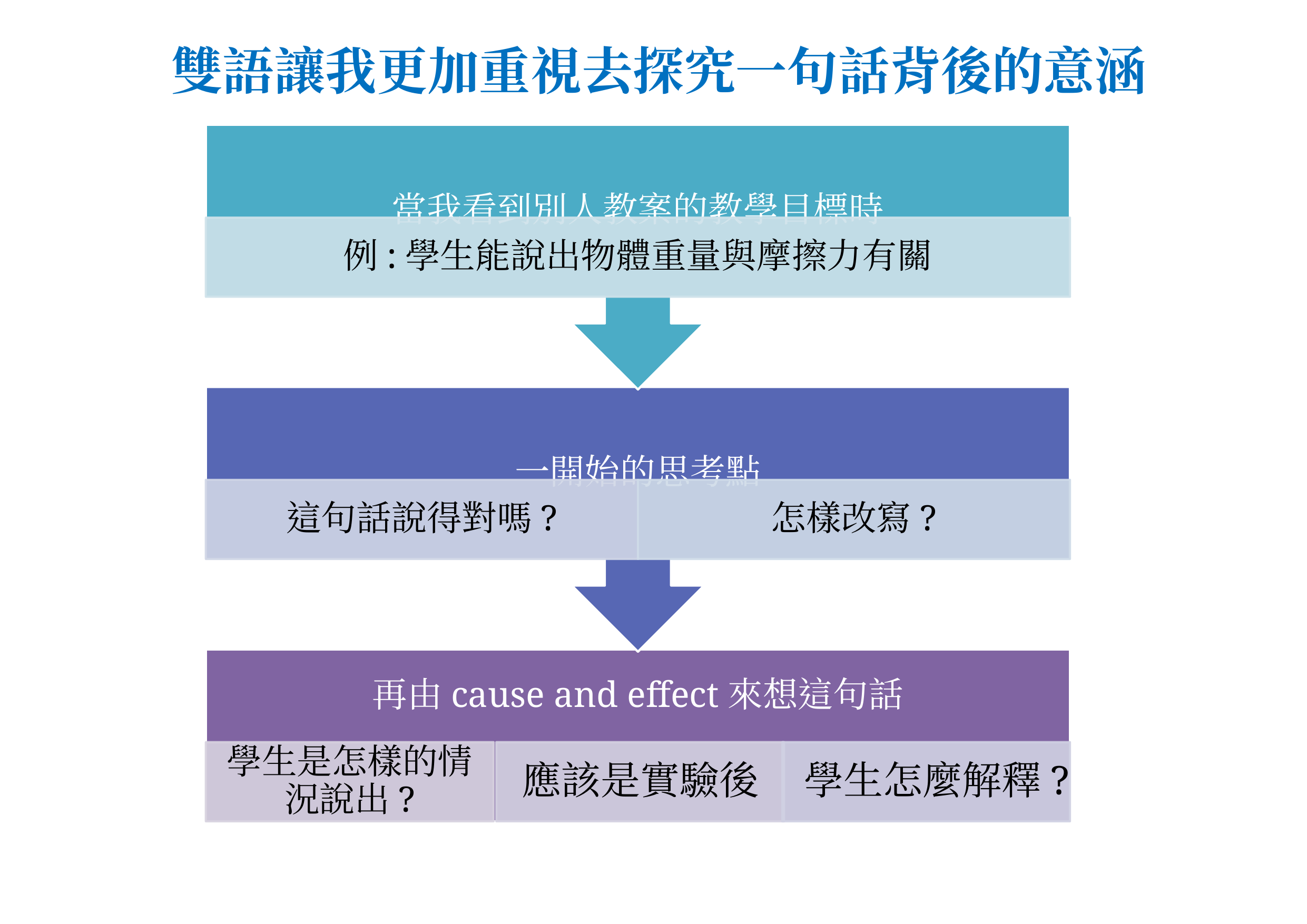

雙語讓我更加重視去探究一句話背後的意涵
再由cause and effect來想這句話
學生是怎樣的情況說出?
應該是實驗後
學生怎麼解釋?
一開始的思考點
這句話說得對嗎?
怎樣改寫?
當我看到別人教案的教學目標時
例:學生能說出物體重量與摩擦力有關